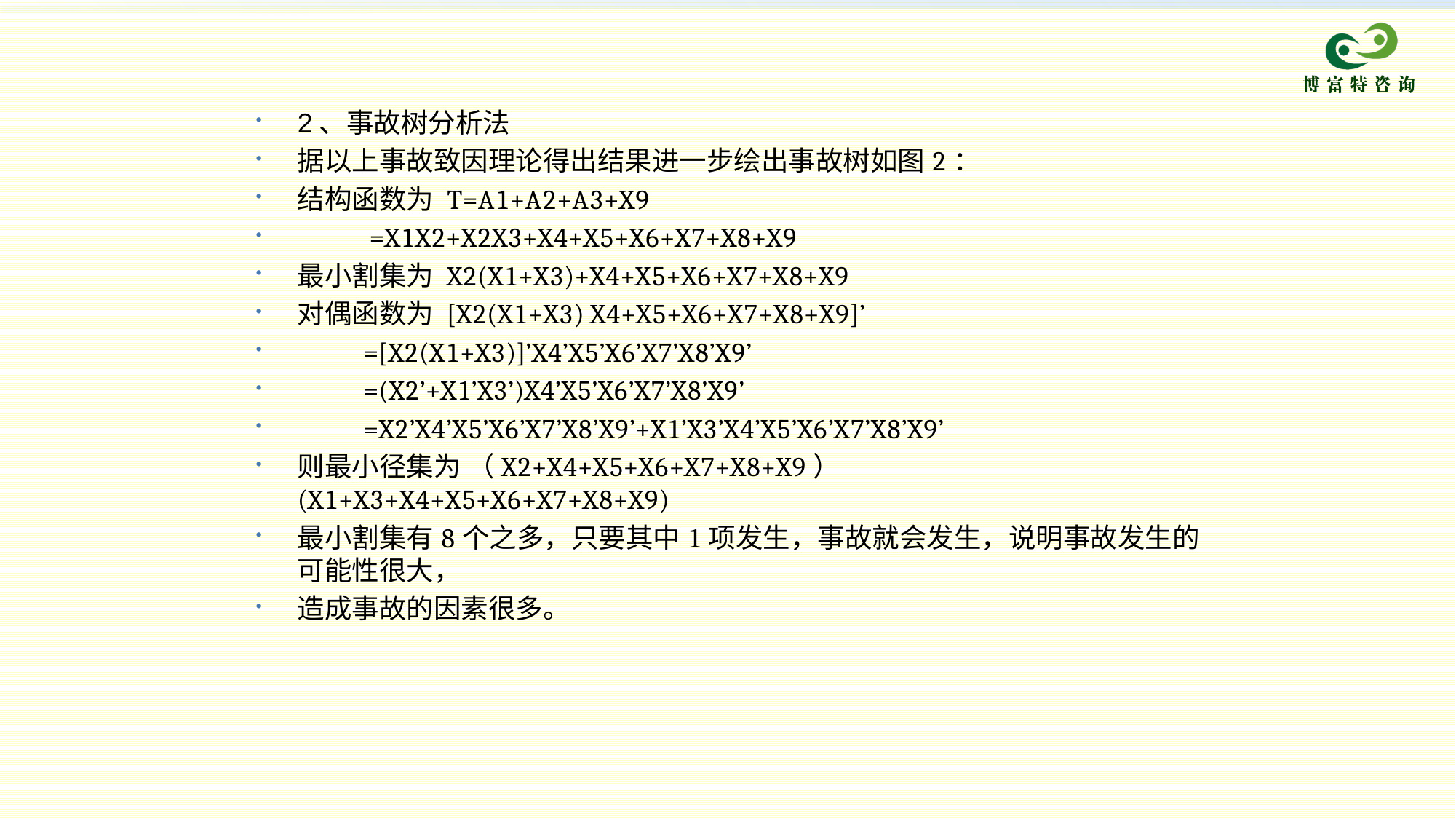

2、事故树分析法
据以上事故致因理论得出结果进一步绘出事故树如图2：
结构函数为 T=A1+A2+A3+X9
            =X1X2+X2X3+X4+X5+X6+X7+X8+X9
最小割集为 X2(X1+X3)+X4+X5+X6+X7+X8+X9
对偶函数为 [X2(X1+X3) X4+X5+X6+X7+X8+X9]’
           =[X2(X1+X3)]’X4’X5’X6’X7’X8’X9’
           =(X2’+X1’X3’)X4’X5’X6’X7’X8’X9’
           =X2’X4’X5’X6’X7’X8’X9’+X1’X3’X4’X5’X6’X7’X8’X9’
则最小径集为 （X2+X4+X5+X6+X7+X8+X9）                         (X1+X3+X4+X5+X6+X7+X8+X9)
最小割集有8个之多，只要其中1项发生，事故就会发生，说明事故发生的可能性很大，
造成事故的因素很多。